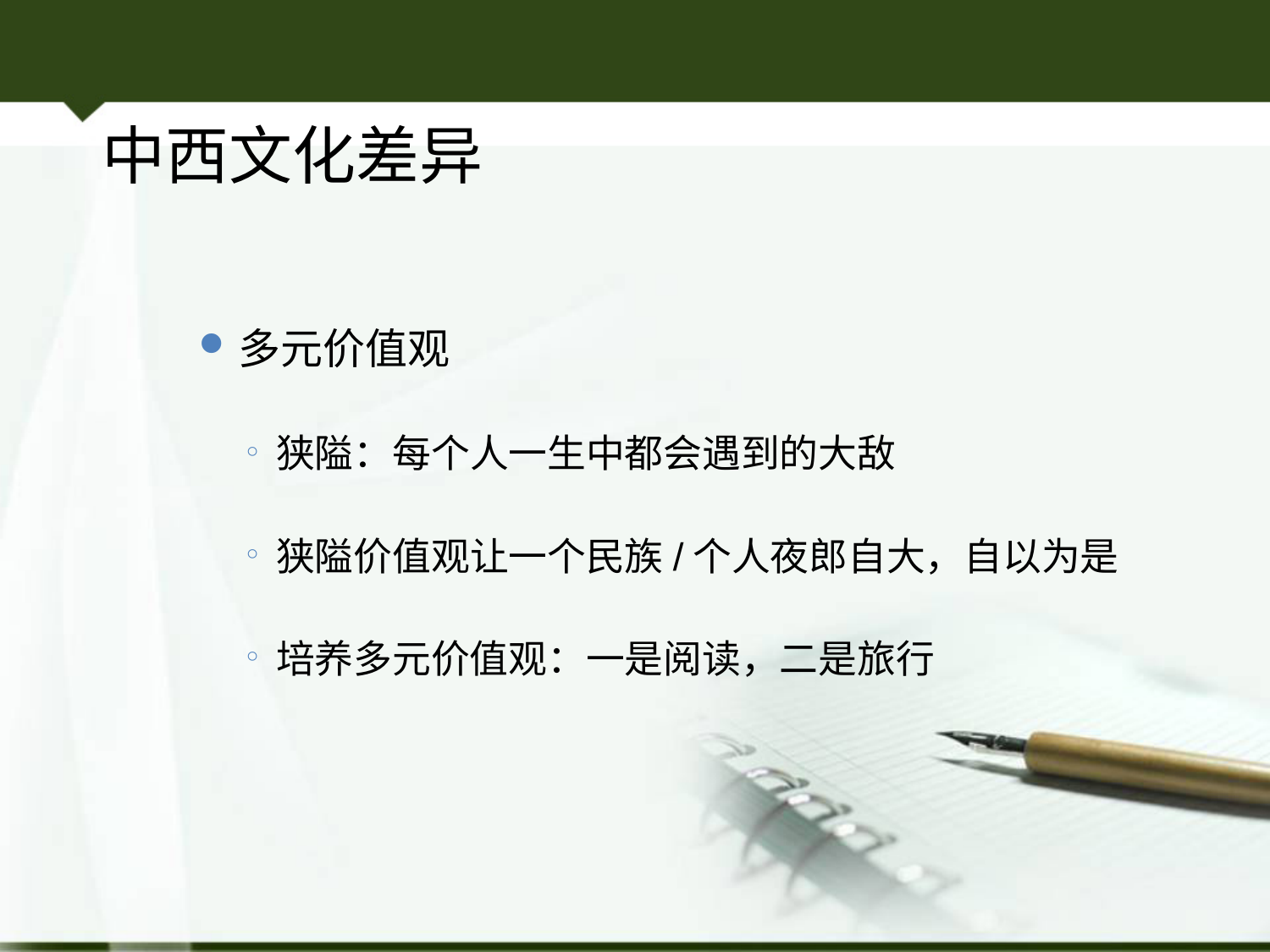

中西文化差异
多元价值观
狭隘：每个人一生中都会遇到的大敌
狭隘价值观让一个民族/个人夜郎自大，自以为是
培养多元价值观：一是阅读，二是旅行